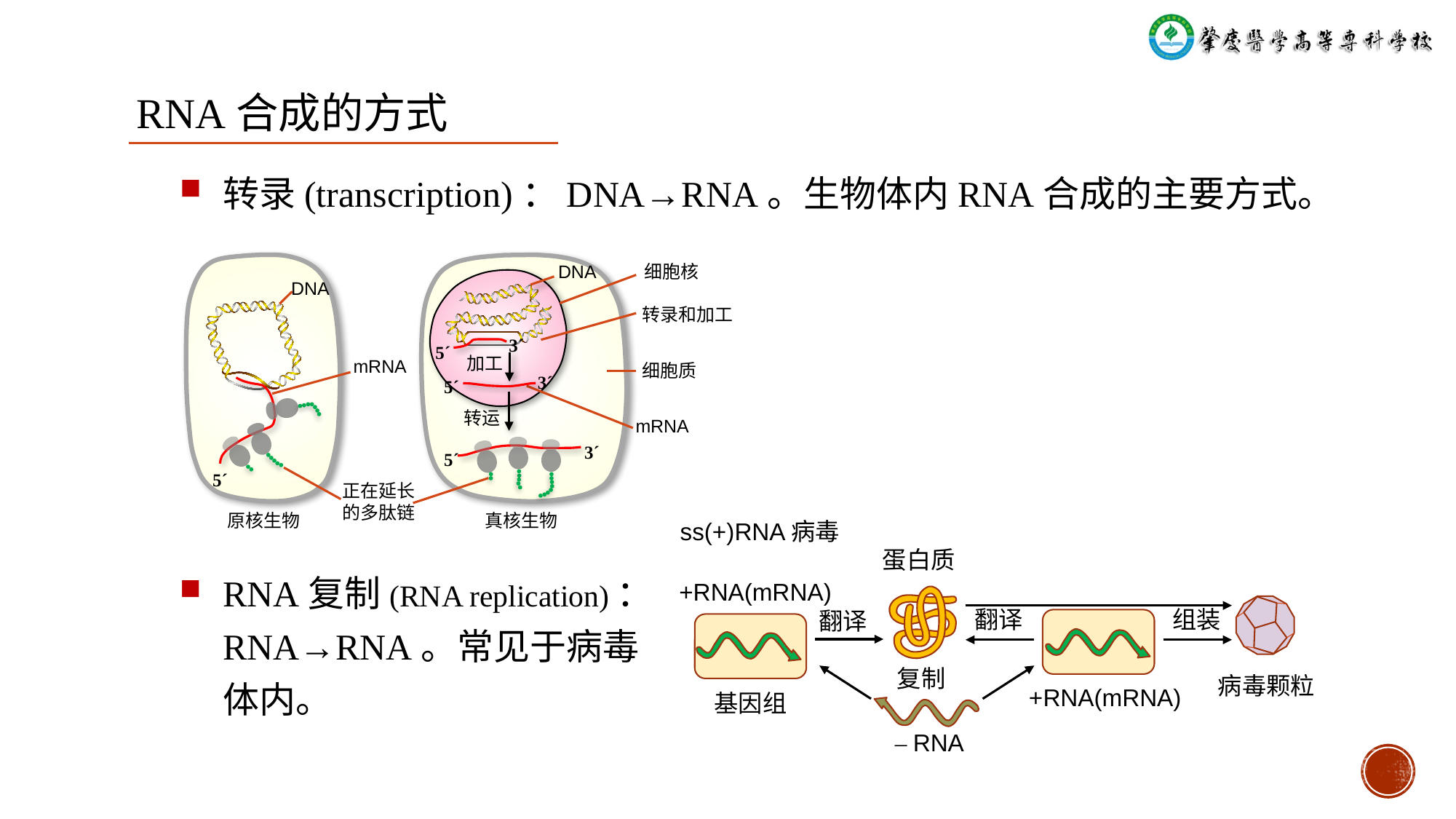

RNA合成的方式
转录(transcription)：DNA→RNA。生物体内RNA合成的主要方式。

DNA
细胞核

DNA

转录和加工

3´
5´

加工
mRNA
细胞质
3´
5´

转运

mRNA

3´

5´

5´

正在延长的多肽链
真核生物
原核生物
ss(+)RNA病毒
蛋白质
+RNA(mRNA)

翻译
组装
翻译

复制
病毒颗粒
+RNA(mRNA)
基因组

‒ RNA
RNA复制(RNA replication)：RNA→RNA。常见于病毒体内。